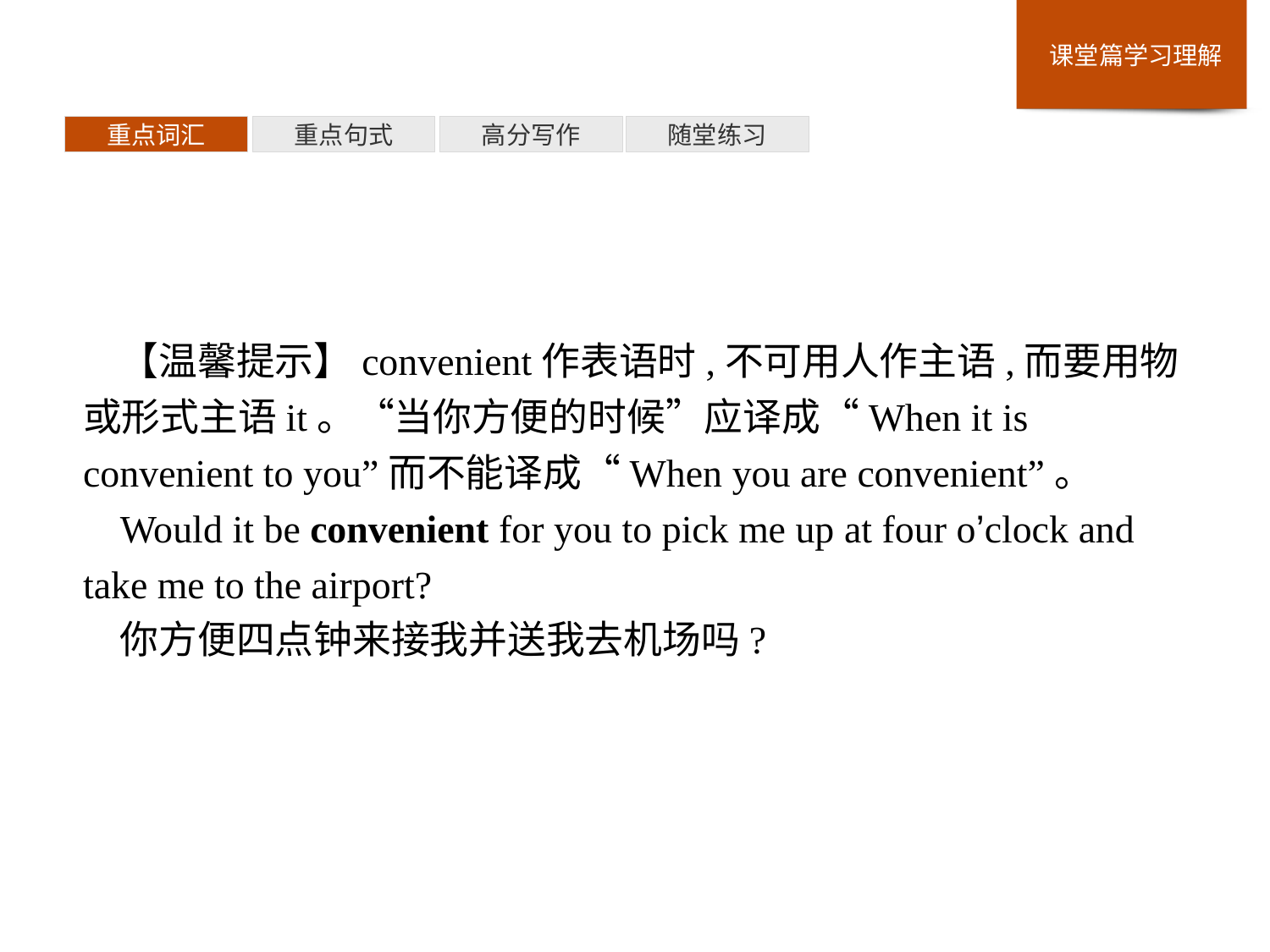

重点词汇
重点句式
高分写作
随堂练习
【温馨提示】convenient作表语时,不可用人作主语,而要用物或形式主语it。“当你方便的时候”应译成“When it is convenient to you”而不能译成“When you are convenient”。
Would it be convenient for you to pick me up at four o’clock and take me to the airport?
你方便四点钟来接我并送我去机场吗?